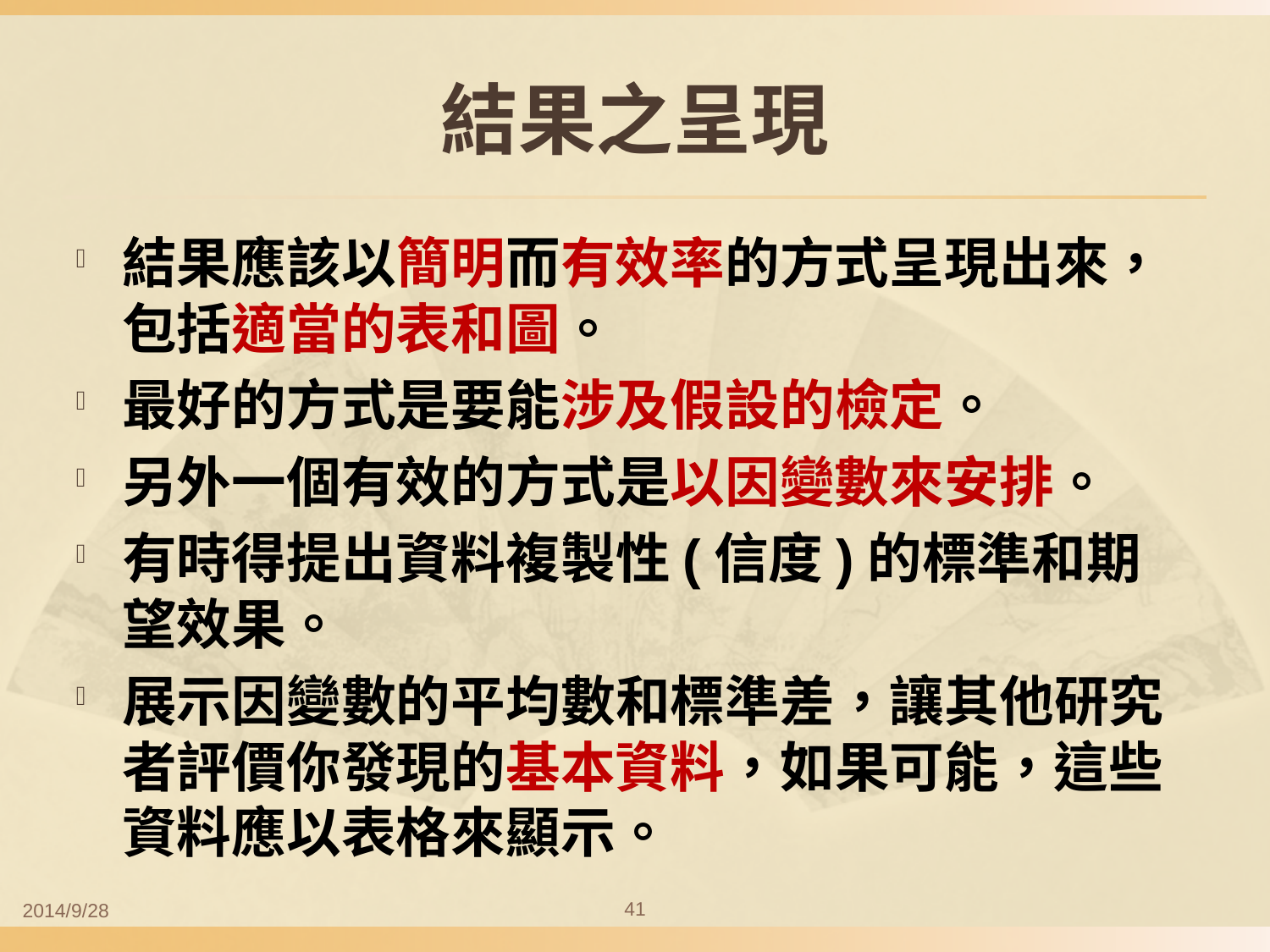

# 結果之呈現
結果應該以簡明而有效率的方式呈現出來，包括適當的表和圖。
最好的方式是要能涉及假設的檢定。
另外一個有效的方式是以因變數來安排。
有時得提出資料複製性(信度)的標準和期望效果。
展示因變數的平均數和標準差，讓其他研究者評價你發現的基本資料，如果可能，這些資料應以表格來顯示。
2014/9/28
41